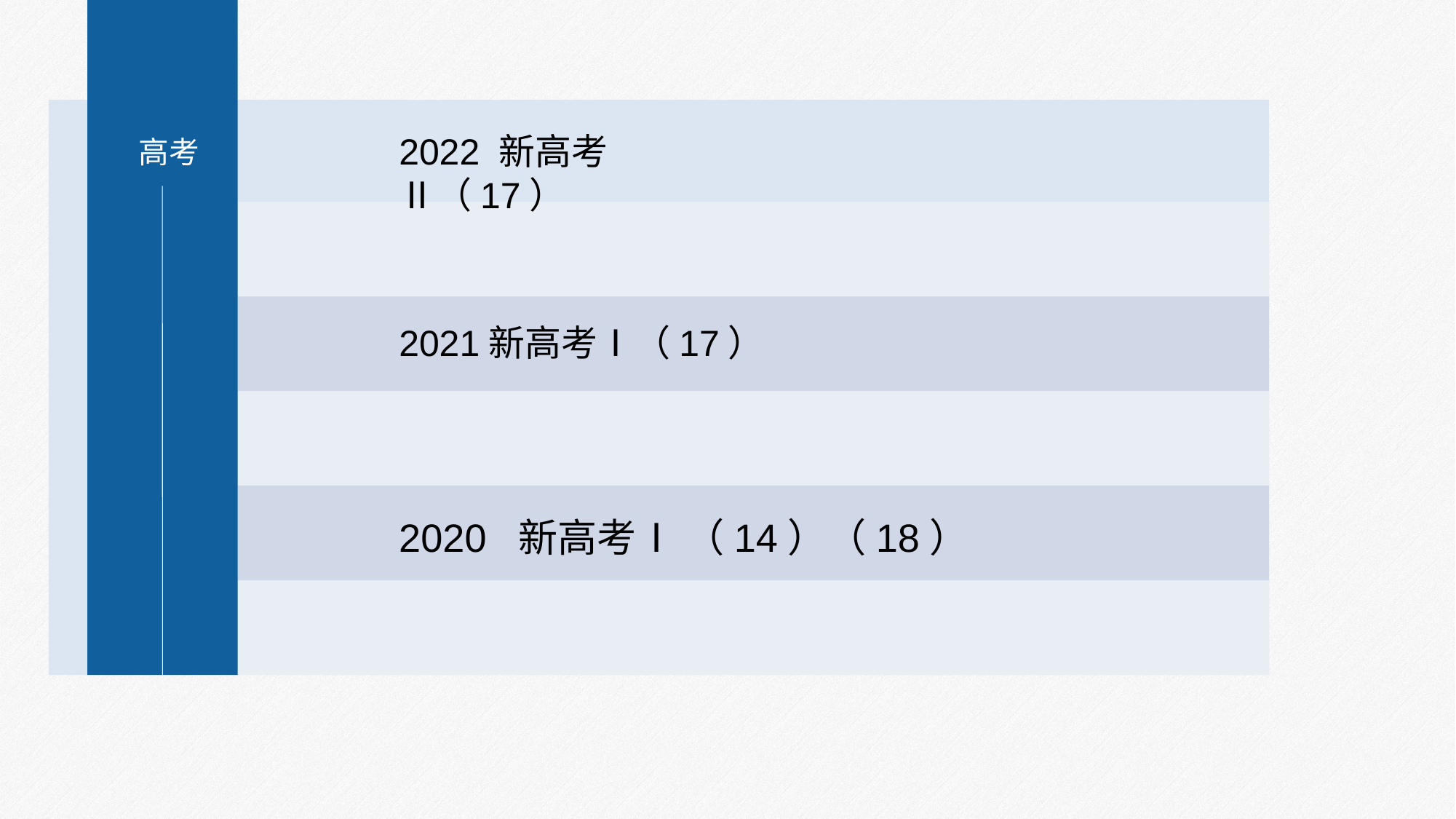

2020  新高考Ⅰ （14）（18）

2022 新高考 Ⅱ（17）
高考
2021新高考Ⅰ（17）